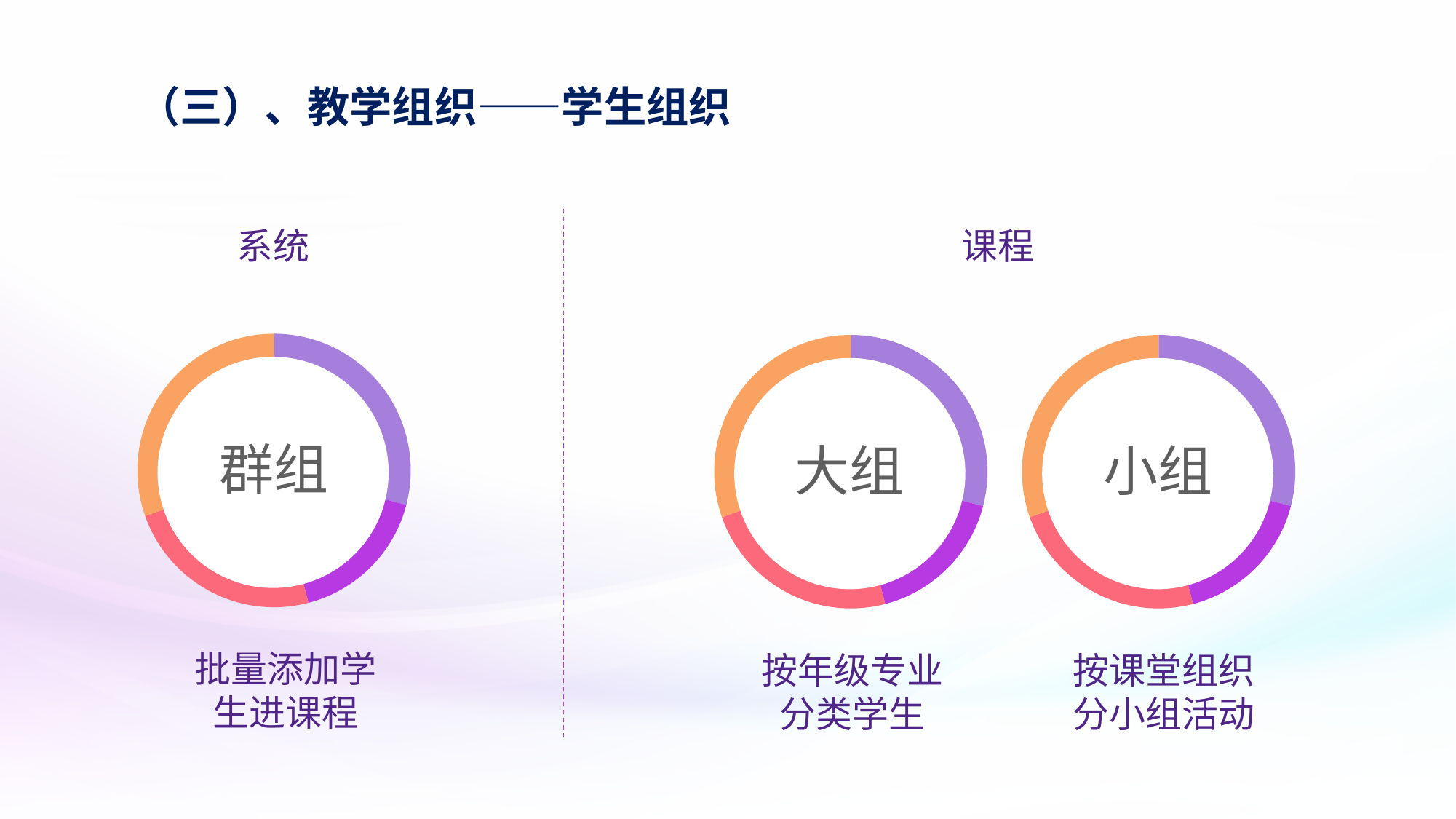

（三）、教学组织——学生组织
系统
课程

### Chart

| Category | Series 1 | Series 2 | Series 3 |
|---|---|---|---|
| Category 1 | 4.3 | 2.4 | 2.0 |
| Category 2 | 2.5 | 4.4 | 2.0 |
| Category 3 | 3.5 | 1.8 | 3.0 |
| Category 4 | 4.5 | 2.8 | 5.0 |

### Chart

| Category | Series 1 | Series 2 | Series 3 |
|---|---|---|---|
| Category 1 | 4.3 | 2.4 | 2.0 |
| Category 2 | 2.5 | 4.4 | 2.0 |
| Category 3 | 3.5 | 1.8 | 3.0 |
| Category 4 | 4.5 | 2.8 | 5.0 |

### Chart

| Category | Series 1 | Series 2 | Series 3 |
|---|---|---|---|
| Category 1 | 4.3 | 2.4 | 2.0 |
| Category 2 | 2.5 | 4.4 | 2.0 |
| Category 3 | 3.5 | 1.8 | 3.0 |
| Category 4 | 4.5 | 2.8 | 5.0 |

群组
小组
大组
批量添加学生进课程
按年级专业分类学生
按课堂组织分小组活动